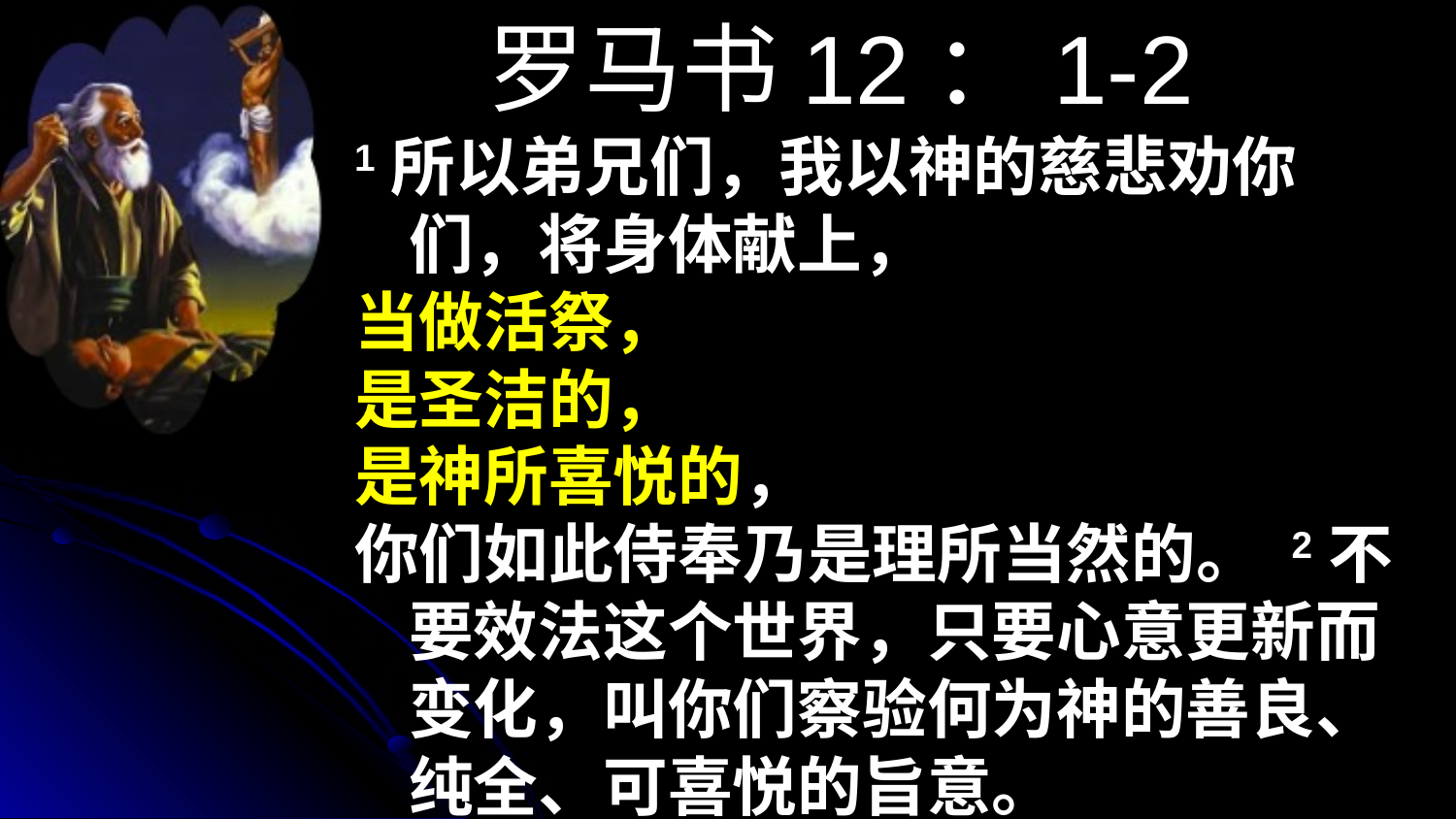

# 罗马书12：1-2
1所以弟兄们，我以神的慈悲劝你们，将身体献上，
当做活祭，
是圣洁的，
是神所喜悦的，
你们如此侍奉乃是理所当然的。 2不要效法这个世界，只要心意更新而变化，叫你们察验何为神的善良、纯全、可喜悦的旨意。